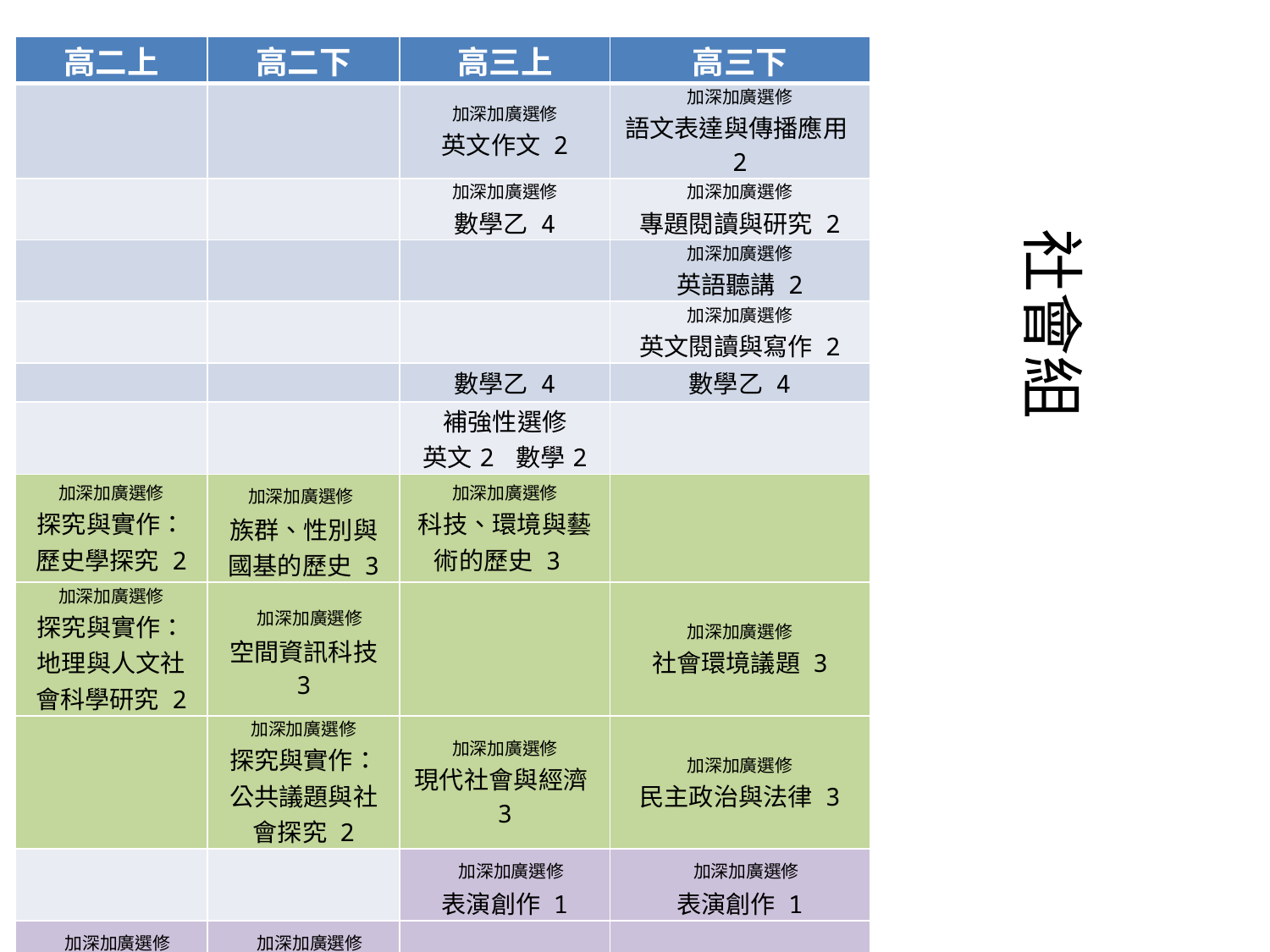

| 高二上 | 高二下 | 高三上 | 高三下 |
| --- | --- | --- | --- |
|  |  | 加深加廣選修 英文作文 2 | 加深加廣選修 語文表達與傳播應用2 |
|  |  | 加深加廣選修 數學乙 4 | 加深加廣選修 專題閱讀與研究 2 |
|  |  |  | 加深加廣選修 英語聽講 2 |
|  |  |  | 加深加廣選修 英文閱讀與寫作 2 |
|  |  | 數學乙 4 | 數學乙 4 |
|  |  | 補強性選修 英文2 數學2 |  |
| 加深加廣選修 探究與實作： 歷史學探究 2 | 加深加廣選修  族群、性別與國基的歷史 3 | 加深加廣選修 科技、環境與藝術的歷史 3 |  |
| 加深加廣選修 探究與實作： 地理與人文社會科學研究 2 | 加深加廣選修 空間資訊科技 3 |  | 加深加廣選修 社會環境議題 3 |
|  | 加深加廣選修 探究與實作： 公共議題與社會探究 2 | 加深加廣選修 現代社會與經濟3 | 加深加廣選修 民主政治與法律 3 |
|  |  | 加深加廣選修 表演創作 1 | 加深加廣選修 表演創作 1 |
| 加深加廣選修 (綜合)未來想像與生涯進路 1 | 加深加廣選修 (綜合)未來想像與生涯進路 1 | 加深加廣選修 運動與健康 1 | 加深加廣選修 運動與健康 1 |
社會組